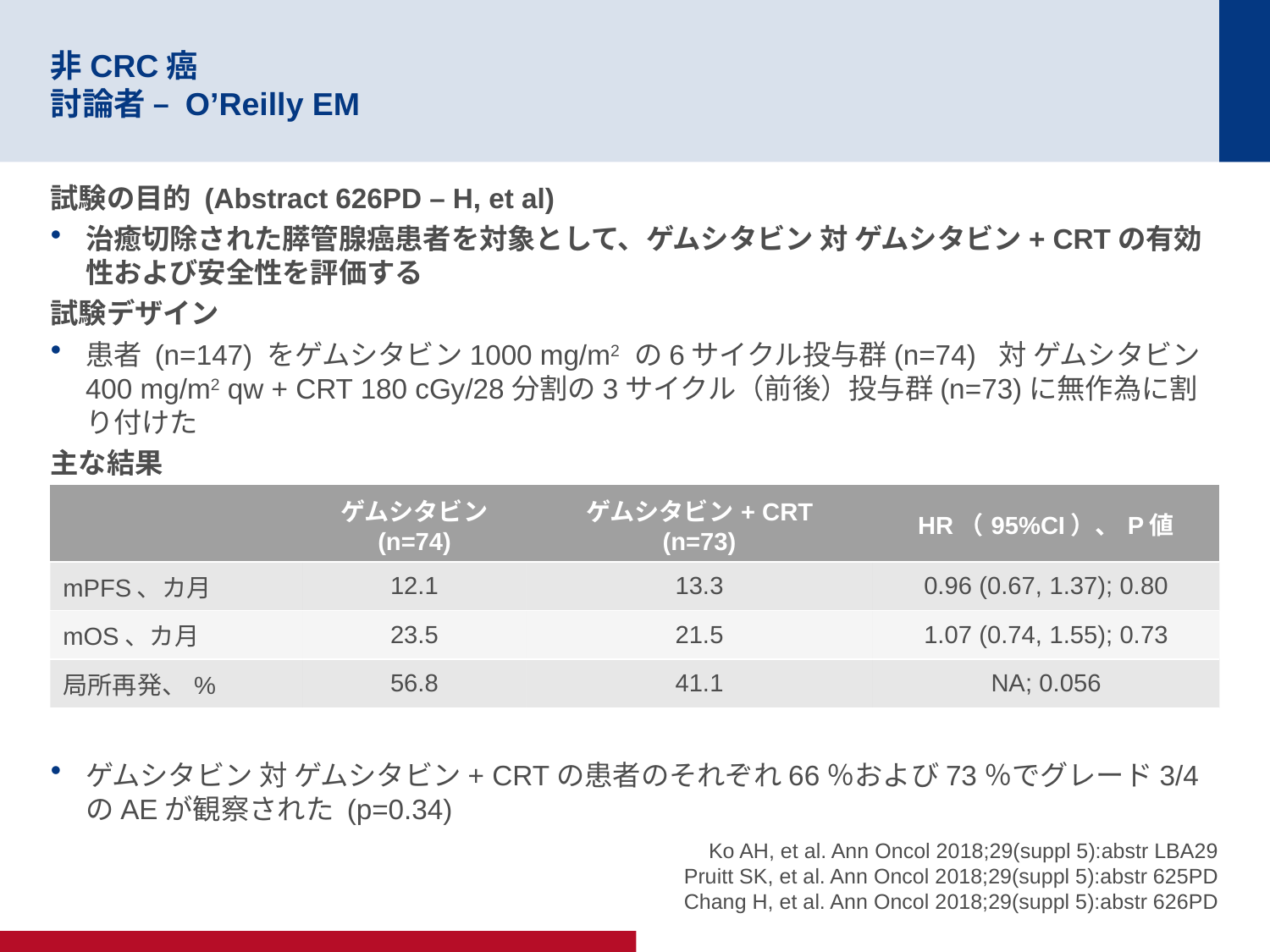

# 非CRC癌 討論者 – O’Reilly EM
試験の目的 (Abstract 626PD – H, et al)
治癒切除された膵管腺癌患者を対象として、ゲムシタビン 対 ゲムシタビン+ CRTの有効性および安全性を評価する
試験デザイン
患者 (n=147) をゲムシタビン1000 mg/m2 の6サイクル投与群(n=74)  対 ゲムシタビン400 mg/m2 qw + CRT 180 cGy/28分割の3サイクル（前後）投与群(n=73)に無作為に割り付けた
主な結果

ゲムシタビン 対 ゲムシタビン+ CRTの患者のそれぞれ66％および73％でグレード3/4のAEが観察された (p=0.34)
|  | ゲムシタビン (n=74) | ゲムシタビン+ CRT (n=73) | HR（95%CI）、P値 |
| --- | --- | --- | --- |
| mPFS、カ月 | 12.1 | 13.3 | 0.96 (0.67, 1.37); 0.80 |
| mOS、カ月 | 23.5 | 21.5 | 1.07 (0.74, 1.55); 0.73 |
| 局所再発、% | 56.8 | 41.1 | NA; 0.056 |
Ko AH, et al. Ann Oncol 2018;29(suppl 5):abstr LBA29
Pruitt SK, et al. Ann Oncol 2018;29(suppl 5):abstr 625PD
Chang H, et al. Ann Oncol 2018;29(suppl 5):abstr 626PD